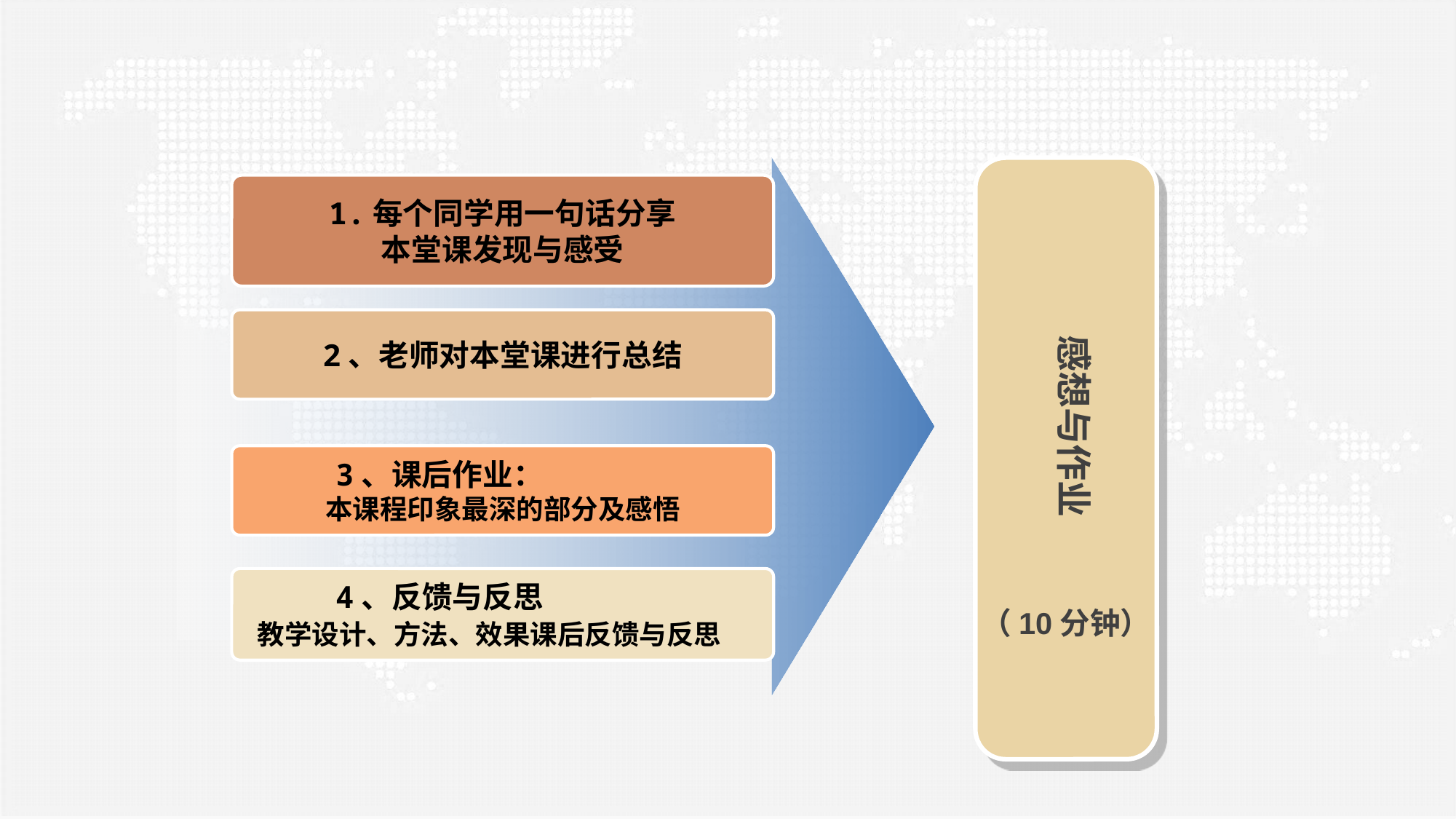

（10分钟）
1.每个同学用一句话分享
本堂课发现与感受
感想与作业
2、老师对本堂课进行总结
     3、课后作业：
本课程印象最深的部分及感悟
     4、反馈与反思
教学设计、方法、效果课后反馈与反思